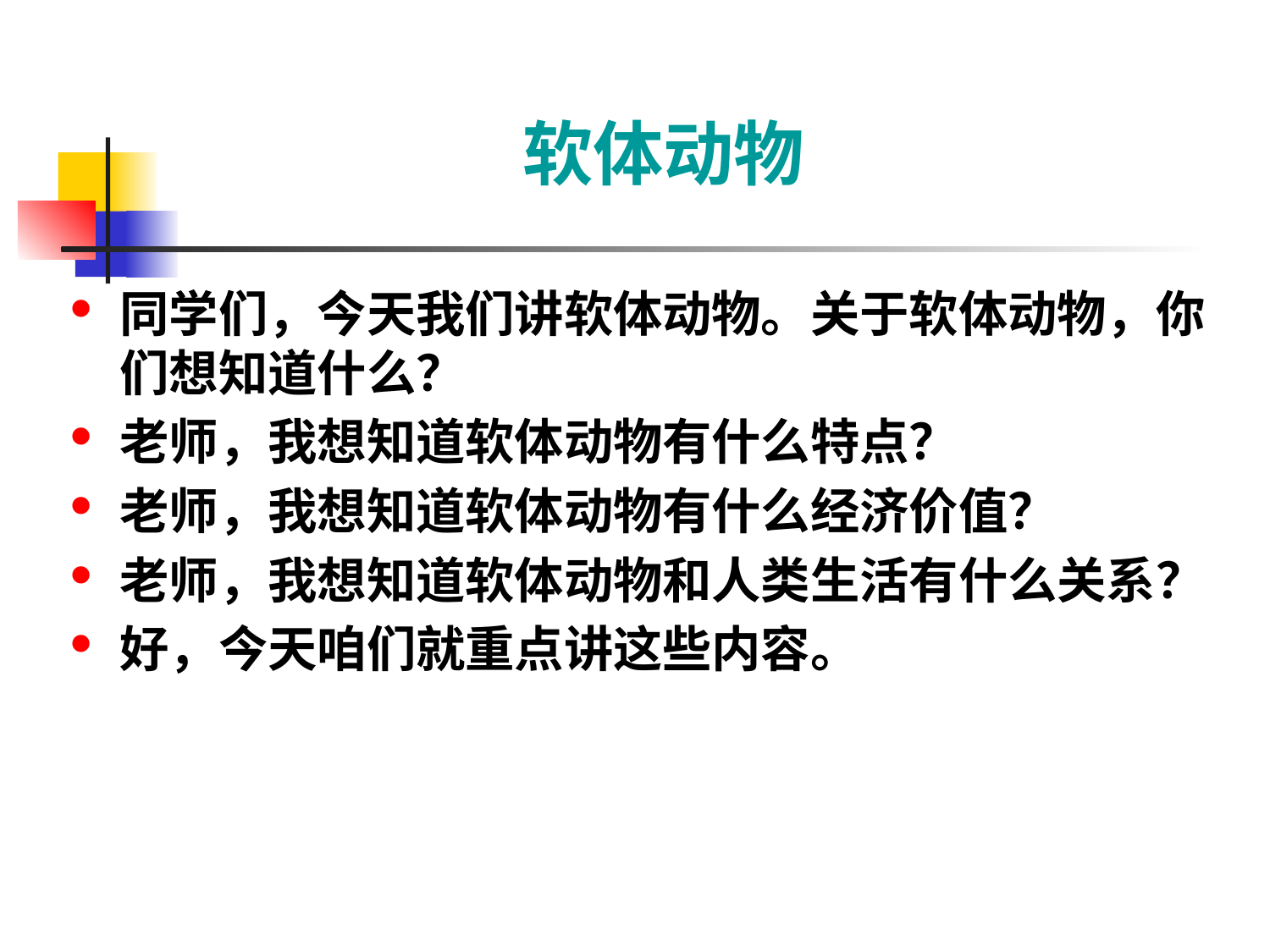

# 软体动物
同学们，今天我们讲软体动物。关于软体动物，你们想知道什么？
老师，我想知道软体动物有什么特点？
老师，我想知道软体动物有什么经济价值？
老师，我想知道软体动物和人类生活有什么关系？
好，今天咱们就重点讲这些内容。